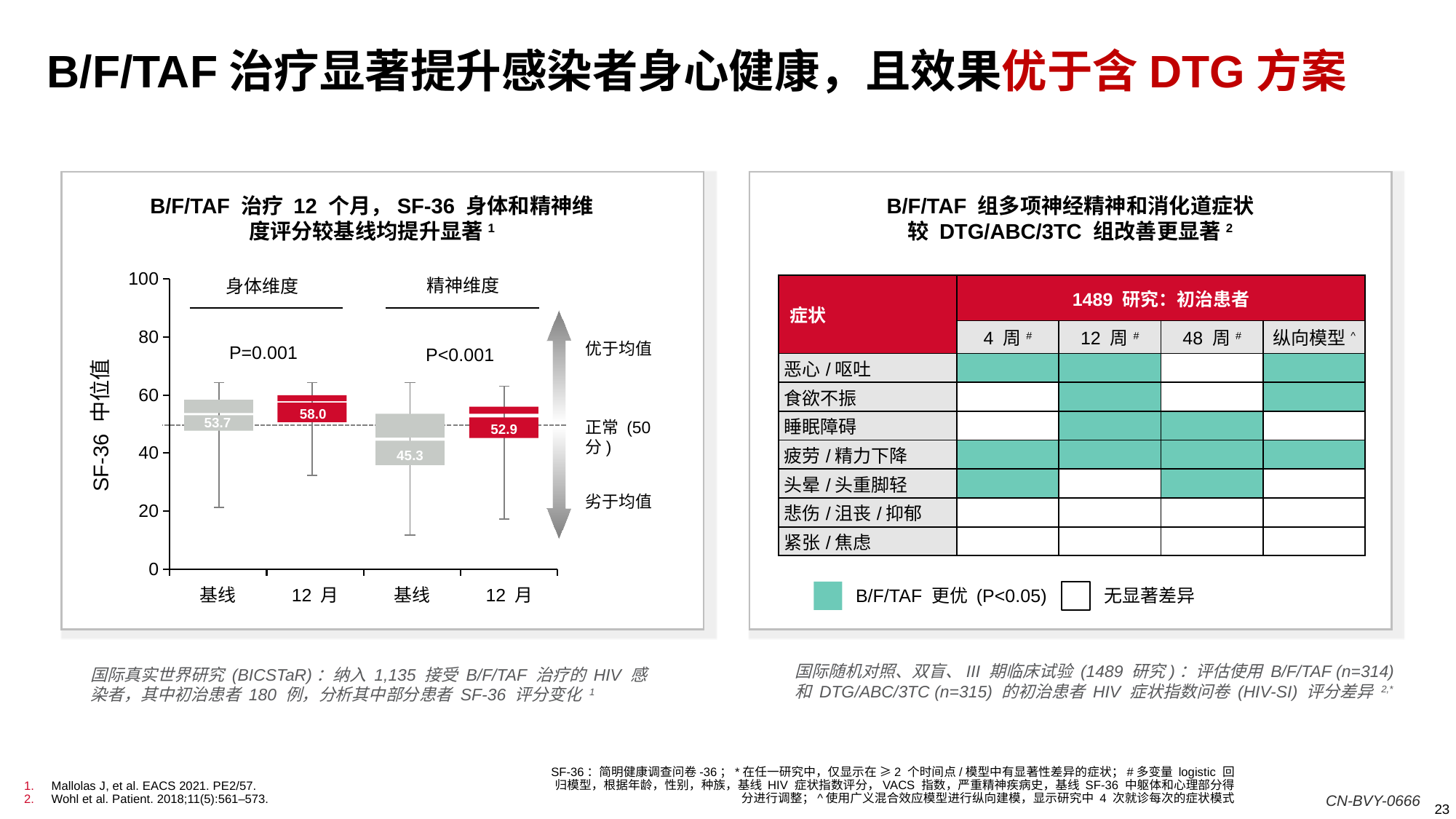

# B/F/TAF治疗显著提升感染者身心健康，且效果优于含DTG方案

B/F/TAF 治疗 12 个月，SF-36 身体和精神维度评分较基线均提升显著1
B/F/TAF 组多项神经精神和消化道症状
较 DTG/ABC/3TC 组改善更显著2

### Chart

| Category | Series 1 | Series 2 | Series 3 |  |
|---|---|---|---|---|
| 基线 | None | None | None | None |
| 12 月 | None | None | None | None |
| 基线 | None | None | None | None |
| 12 月 | None | None | None | None |
精神维度
P<0.001
身体维度
P=0.001

优于均值
正常 (50 分)

劣于均值

58.0

53.7

52.9

SF-36 中位值

45.3
| 症状 | 1489 研究：初治患者 |  |  |  |
| --- | --- | --- | --- | --- |
|  | 4 周# | 12 周# | 48 周# | 纵向模型^ |
| 恶心/呕吐 |  |  |  |  |
| 食欲不振 |  |  |  |  |
| 睡眠障碍 |  |  |  |  |
| 疲劳/精力下降 |  |  |  |  |
| 头晕/头重脚轻 |  |  |  |  |
| 悲伤/沮丧/抑郁 |  |  |  |  |
| 紧张/焦虑 |  |  |  |  |

B/F/TAF 更优 (P<0.05)
无显著差异

国际真实世界研究 (BICSTaR)：纳入 1,135 接受 B/F/TAF 治疗的 HIV 感染者，其中初治患者 180 例，分析其中部分患者 SF-36 评分变化 1
国际随机对照、双盲、III 期临床试验 (1489 研究)：评估使用 B/F/TAF (n=314) 和 DTG/ABC/3TC (n=315) 的初治患者 HIV 症状指数问卷 (HIV-SI) 评分差异 2,*

SF-36：简明健康调查问卷-36；*在任一研究中，仅显示在 ≥2 个时间点/模型中有显著性差异的症状；#多变量 logistic 回归模型，根据年龄，性别，种族，基线 HIV 症状指数评分，VACS 指数，严重精神疾病史，基线 SF-36 中躯体和心理部分得分进行调整；^使用广义混合效应模型进行纵向建模，显示研究中 4 次就诊每次的症状模式
Mallolas J, et al. EACS 2021. PE2/57.
Wohl et al. Patient. 2018;11(5):561–573.